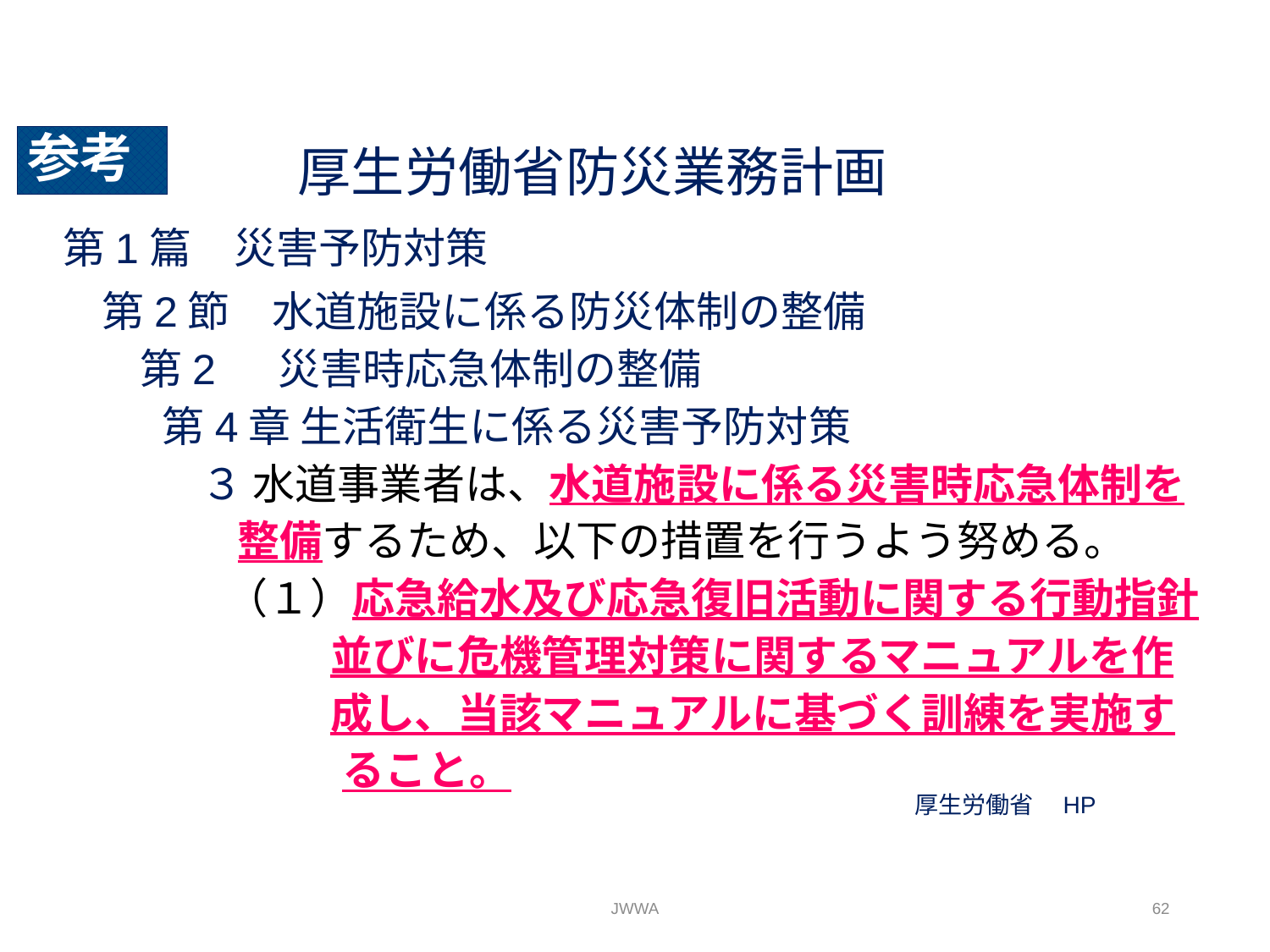

参考
厚生労働省防災業務計画
第1篇　災害予防対策
   第2節　水道施設に係る防災体制の整備
  第2　 災害時応急体制の整備
　 第4章 生活衛生に係る災害予防対策
   　 ３ 水道事業者は、水道施設に係る災害時応急体制を
　　　整備するため、以下の措置を行うよう努める。
 （１）応急給水及び応急復旧活動に関する行動指針
            並びに危機管理対策に関するマニュアルを作
            成し、当該マニュアルに基づく訓練を実施す
　　　 ること。
厚生労働省　HP
JWWA
62